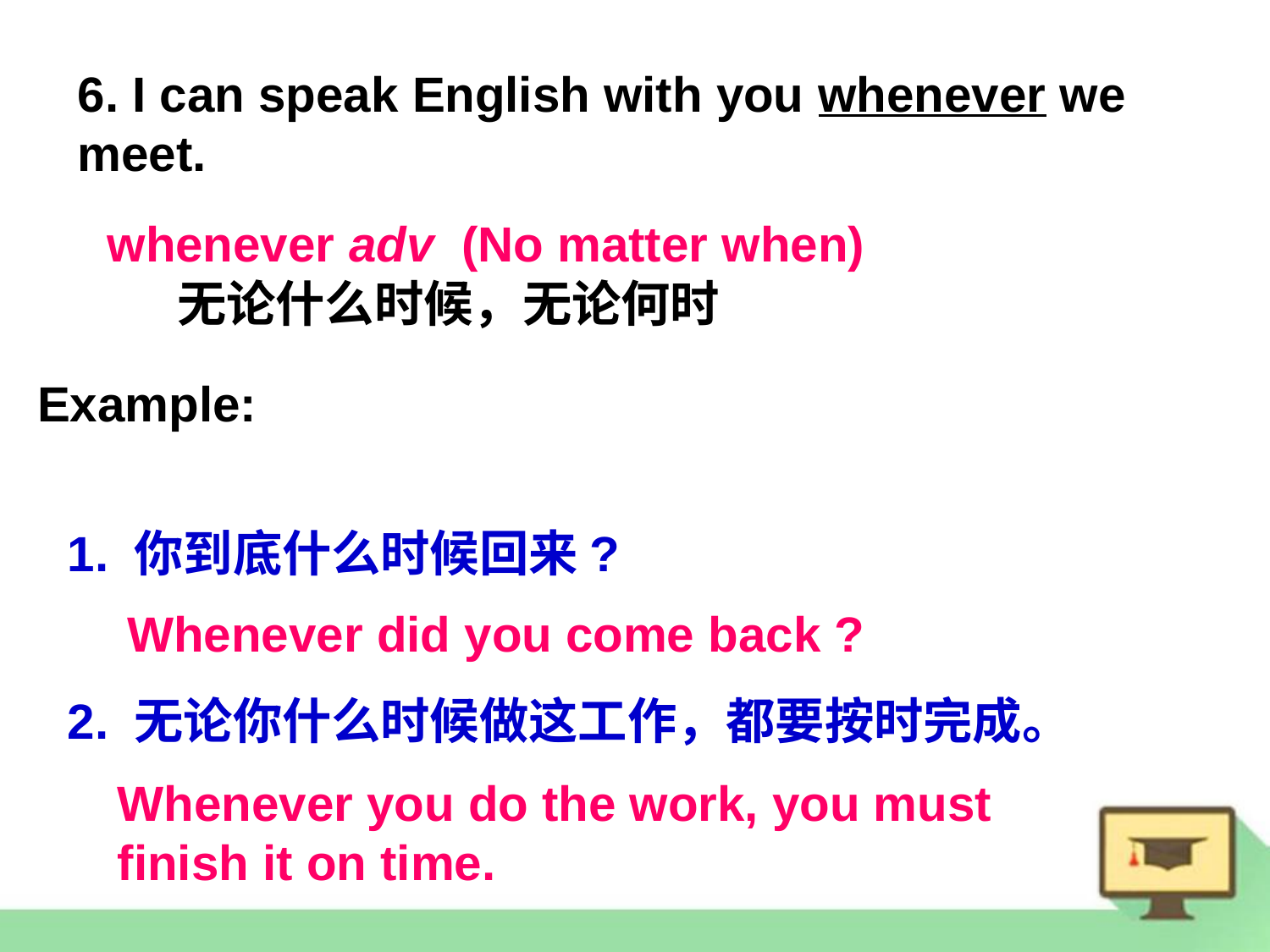

6. I can speak English with you whenever we meet.
whenever adv  (No matter when)
无论什么时候，无论何时
Example:
1. 你到底什么时候回来?

2. 无论你什么时候做这工作，都要按时完成。
Whenever did you come back ?
Whenever you do the work, you must finish it on time.